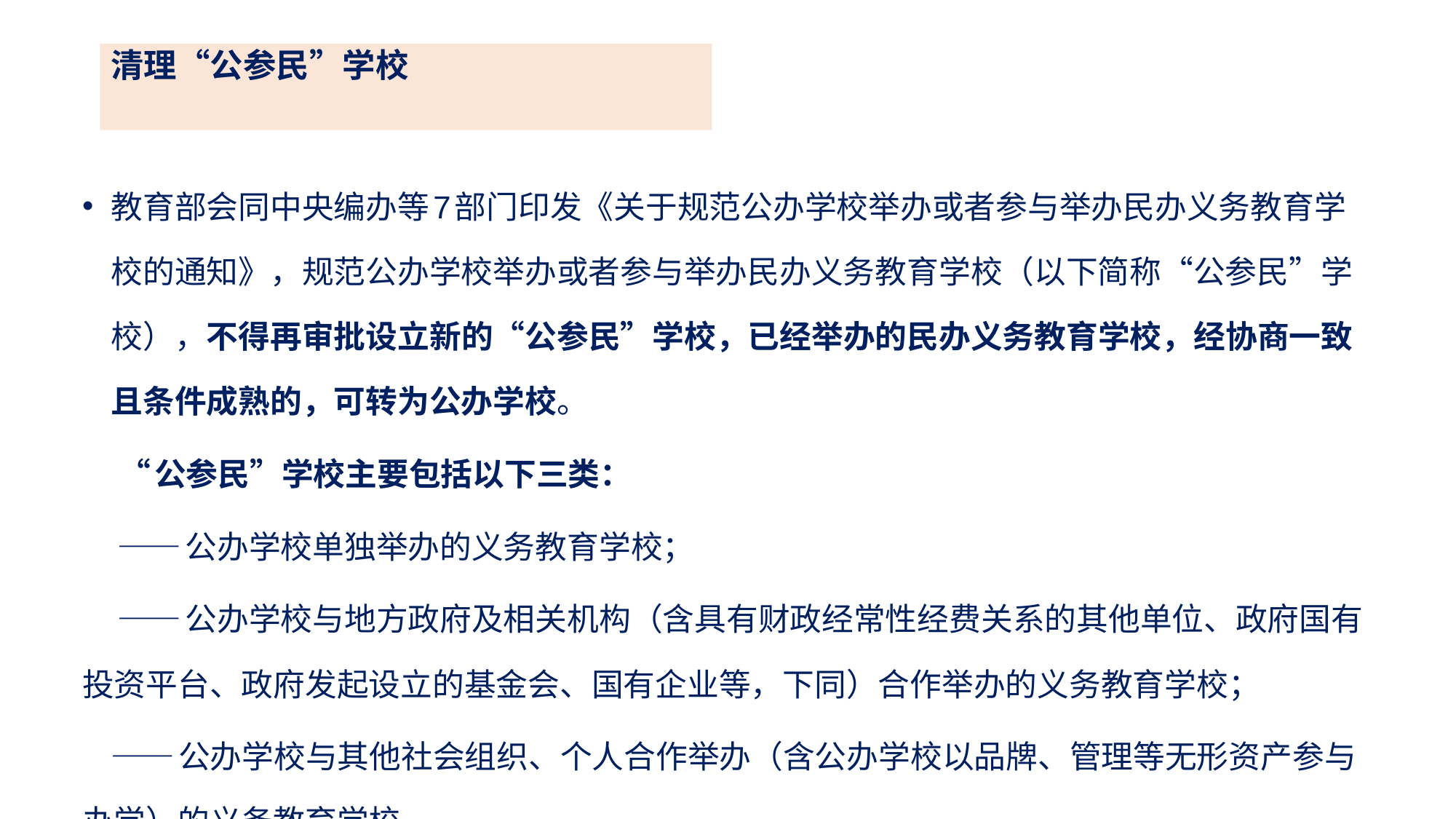

# 清理“公参民”学校

教育部会同中央编办等7部门印发《关于规范公办学校举办或者参与举办民办义务教育学校的通知》，规范公办学校举办或者参与举办民办义务教育学校（以下简称“公参民”学校），不得再审批设立新的“公参民”学校，已经举办的民办义务教育学校，经协商一致且条件成熟的，可转为公办学校。
     “公参民”学校主要包括以下三类：
     ——公办学校单独举办的义务教育学校；
     ——公办学校与地方政府及相关机构（含具有财政经常性经费关系的其他单位、政府国有投资平台、政府发起设立的基金会、国有企业等，下同）合作举办的义务教育学校；
    ——公办学校与其他社会组织、个人合作举办（含公办学校以品牌、管理等无形资产参与办学）的义务教育学校。